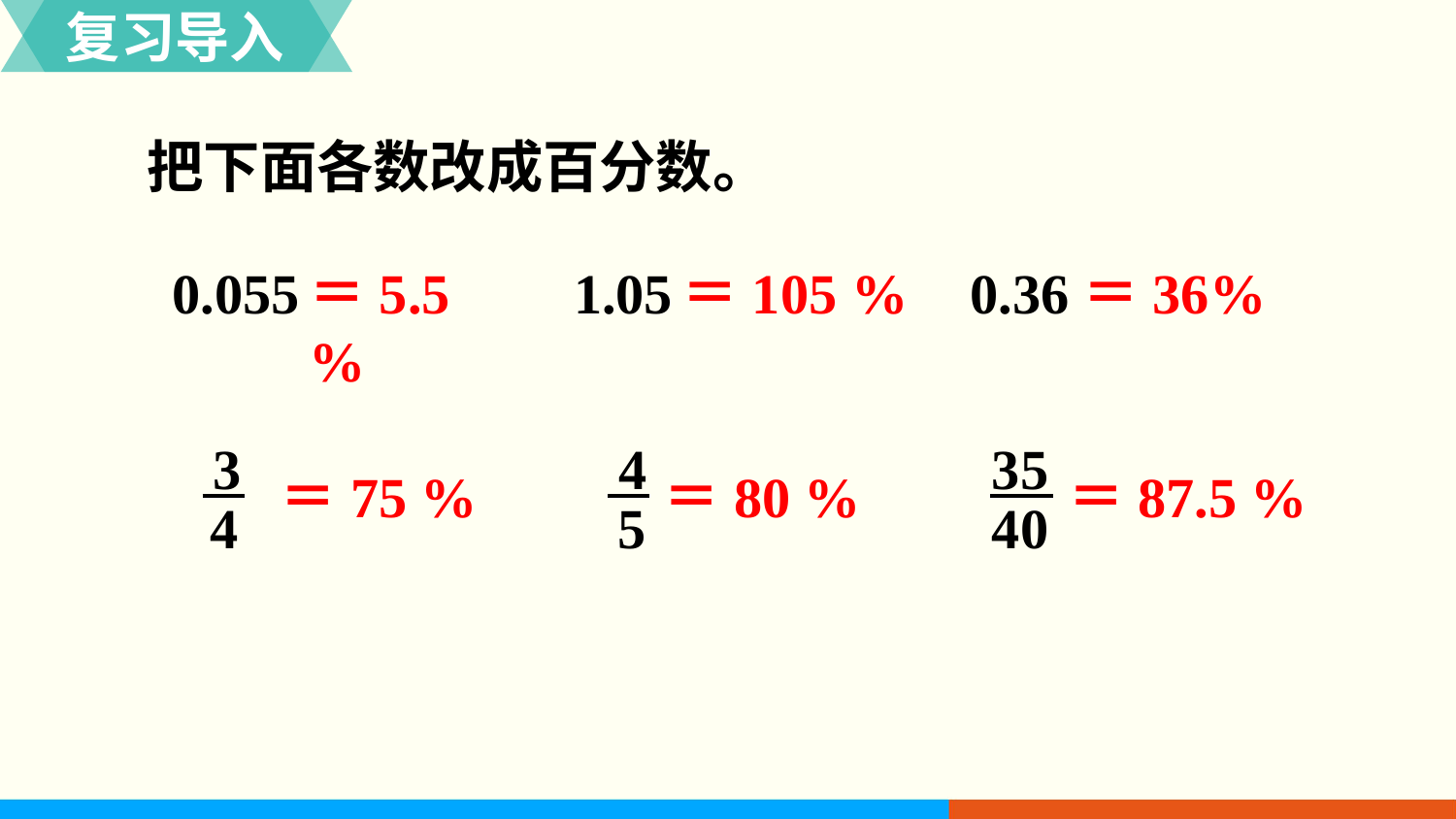

复习导入

把下面各数改成百分数。
0.055
＝5.5 %
1.05
＝105 %
0.36
＝36%
3
4
4
5
35
40
＝75 %
＝80 %
＝87.5 %